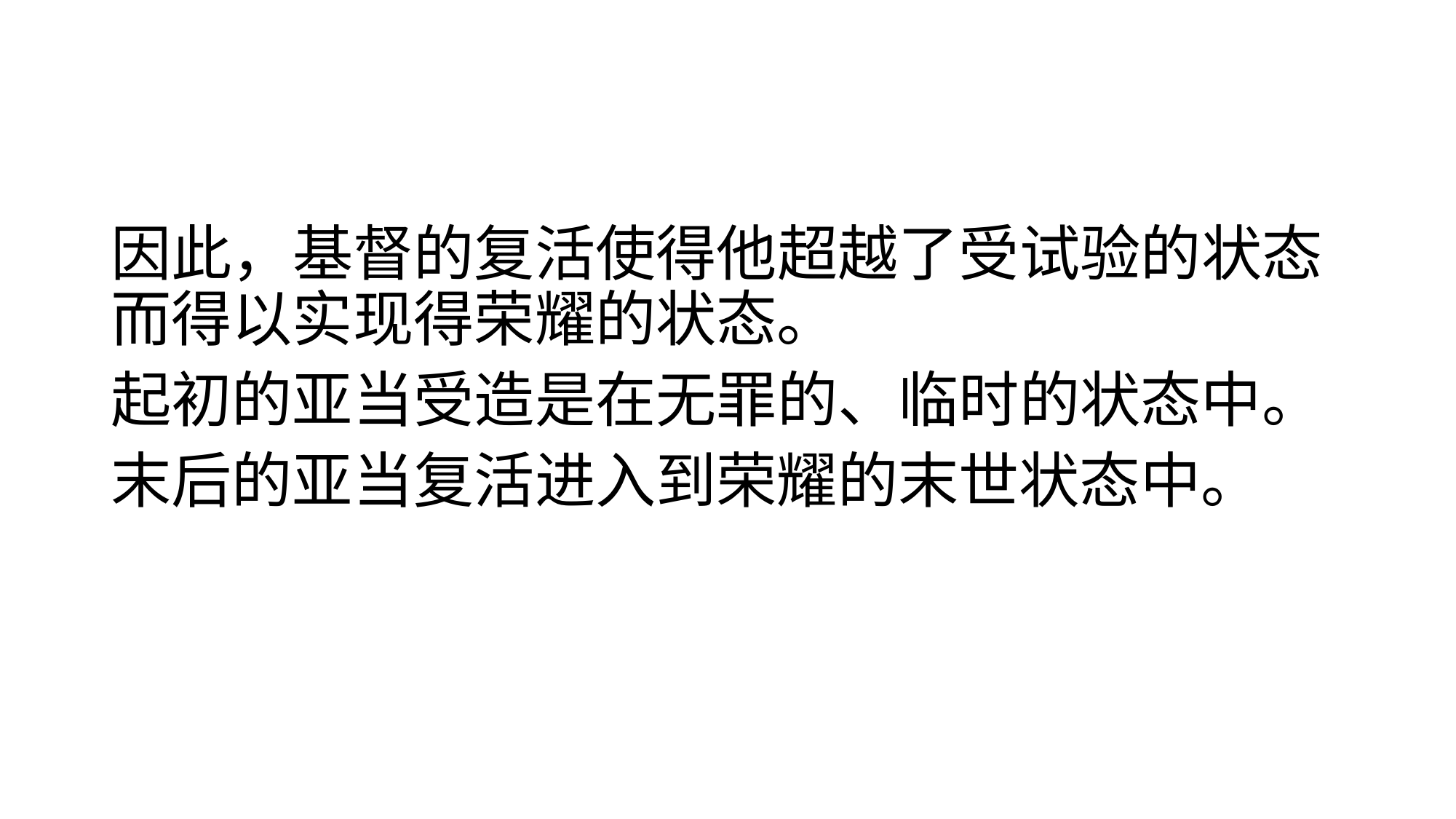

#
因此，基督的复活使得他超越了受试验的状态而得以实现得荣耀的状态。
起初的亚当受造是在无罪的、临时的状态中。
末后的亚当复活进入到荣耀的末世状态中。